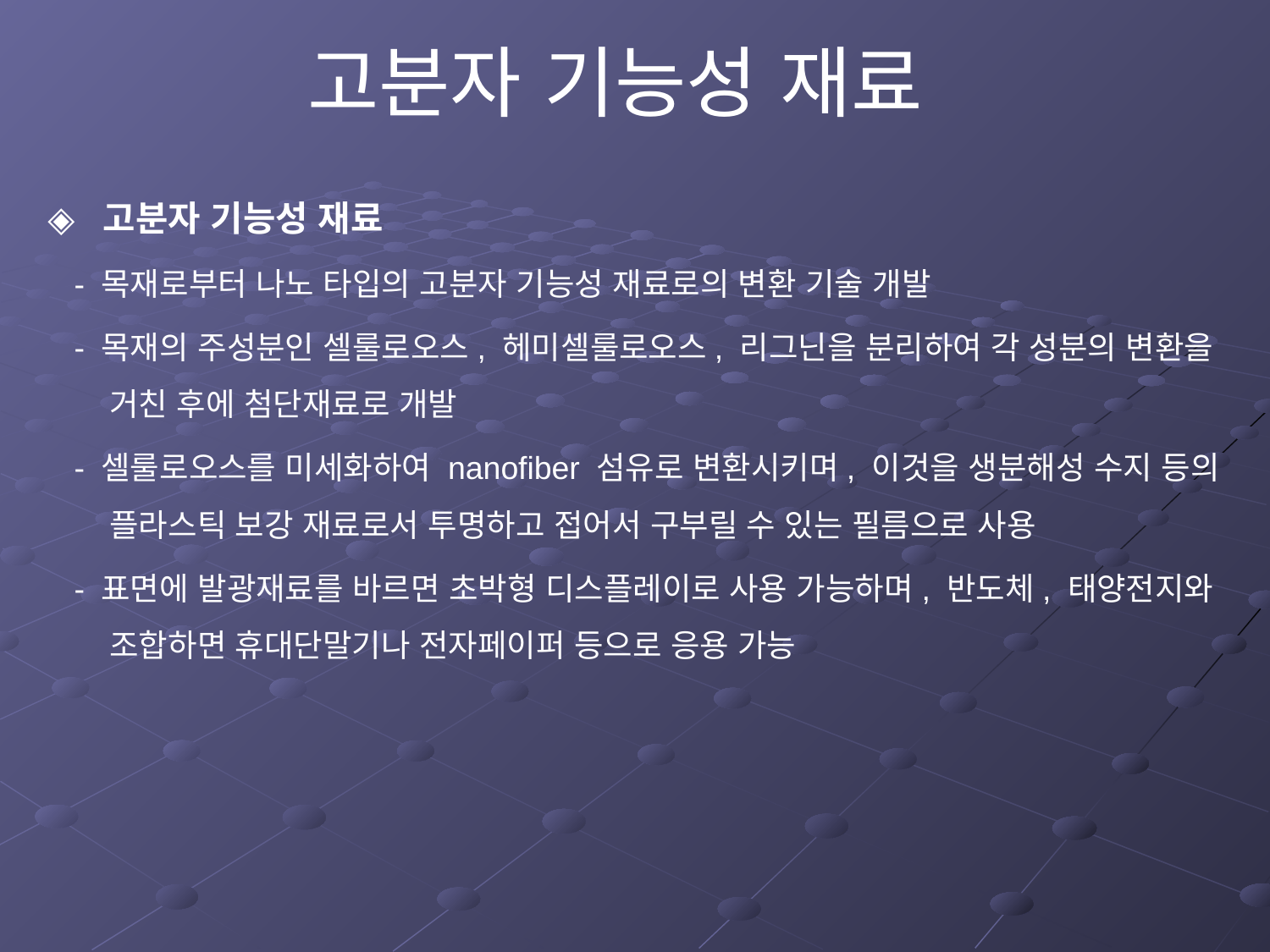

고분자 기능성 재료
◈  고분자 기능성 재료
   - 목재로부터 나노 타입의 고분자 기능성 재료로의 변환 기술 개발
   - 목재의 주성분인 셀룰로오스, 헤미셀룰로오스, 리그닌을 분리하여 각 성분의 변환을 거친 후에 첨단재료로 개발
   - 셀룰로오스를 미세화하여 nanofiber 섬유로 변환시키며, 이것을 생분해성 수지 등의 플라스틱 보강 재료로서 투명하고 접어서 구부릴 수 있는 필름으로 사용
   - 표면에 발광재료를 바르면 초박형 디스플레이로 사용 가능하며, 반도체, 태양전지와 조합하면 휴대단말기나 전자페이퍼 등으로 응용 가능